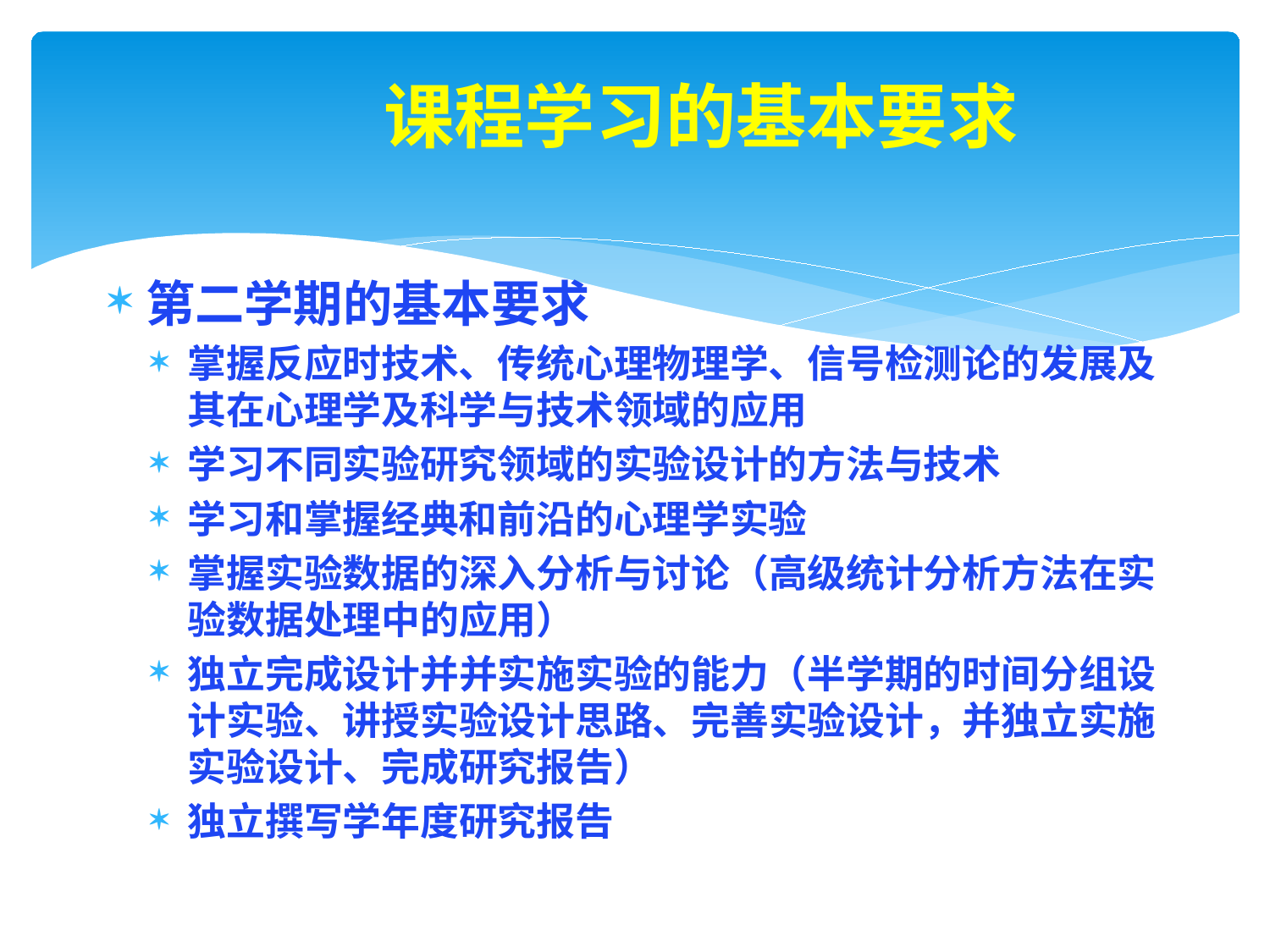

# 课程学习的基本要求
第二学期的基本要求
掌握反应时技术、传统心理物理学、信号检测论的发展及其在心理学及科学与技术领域的应用
学习不同实验研究领域的实验设计的方法与技术
学习和掌握经典和前沿的心理学实验
掌握实验数据的深入分析与讨论（高级统计分析方法在实验数据处理中的应用）
独立完成设计并并实施实验的能力（半学期的时间分组设计实验、讲授实验设计思路、完善实验设计，并独立实施实验设计、完成研究报告）
独立撰写学年度研究报告